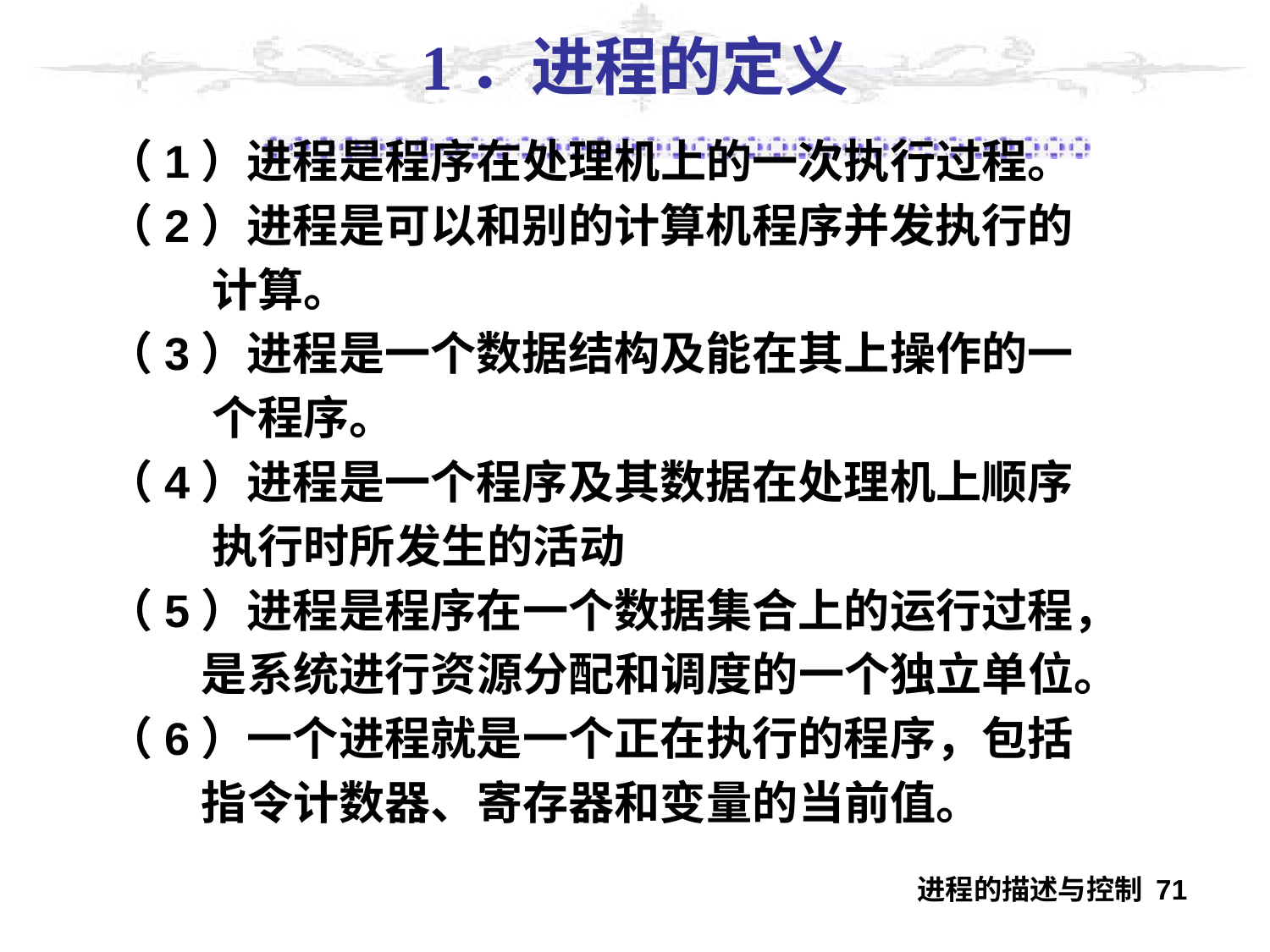

# 1．进程的定义
（1）进程是程序在处理机上的一次执行过程。
（2）进程是可以和别的计算机程序并发执行的
         计算。
（3）进程是一个数据结构及能在其上操作的一
         个程序。
（4）进程是一个程序及其数据在处理机上顺序
         执行时所发生的活动
（5）进程是程序在一个数据集合上的运行过程，
        是系统进行资源分配和调度的一个独立单位。
（6）一个进程就是一个正在执行的程序，包括
        指令计数器、寄存器和变量的当前值。